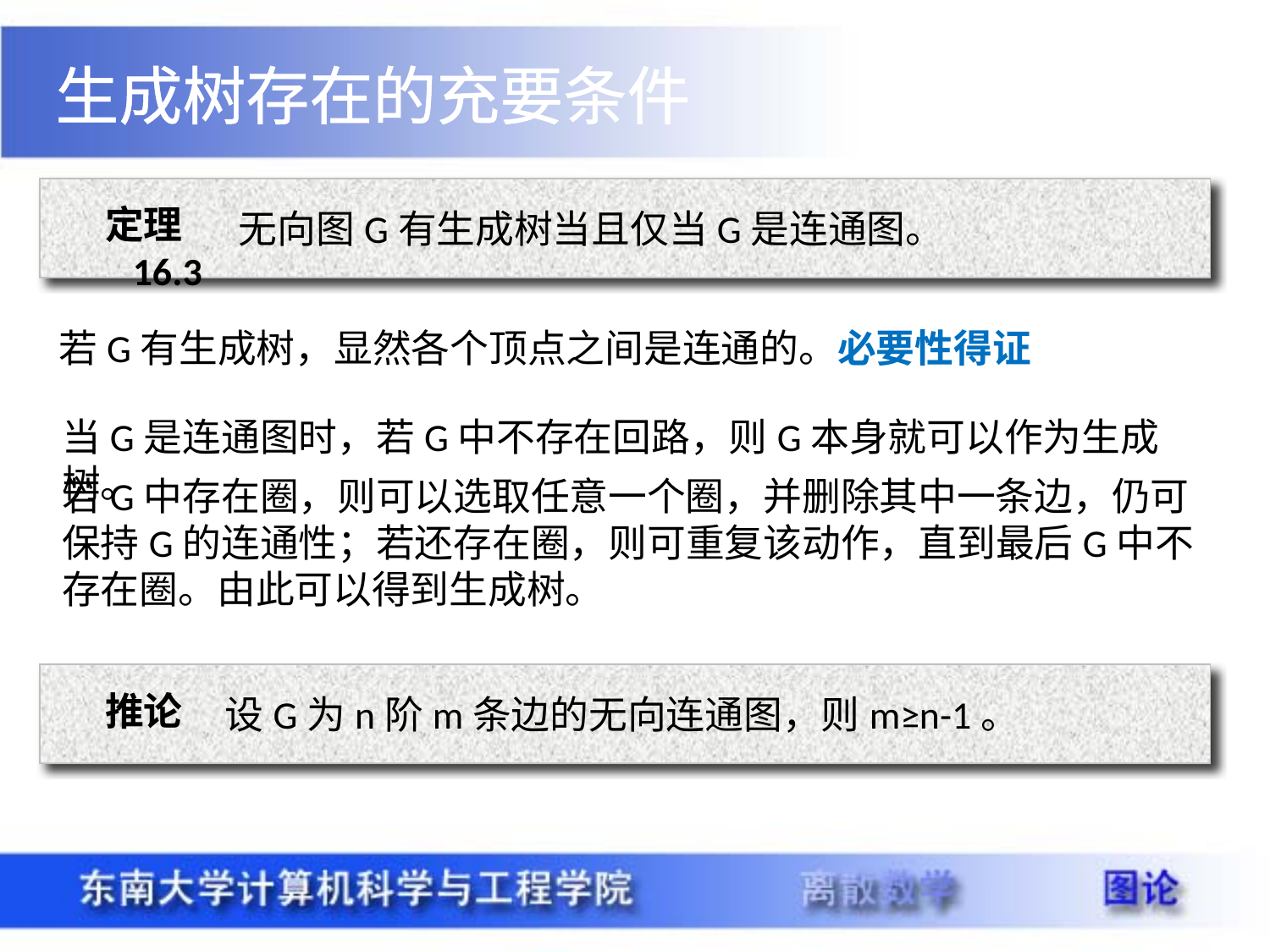

生成树存在的充要条件

定理 16.3
无向图G有生成树当且仅当G是连通图。
若G有生成树，显然各个顶点之间是连通的。必要性得证
当G是连通图时，若G中不存在回路，则G本身就可以作为生成树。
若G中存在圈，则可以选取任意一个圈，并删除其中一条边，仍可保持G的连通性；若还存在圈，则可重复该动作，直到最后G中不存在圈。由此可以得到生成树。

推论
设G为n阶m条边的无向连通图，则m≥n-1。